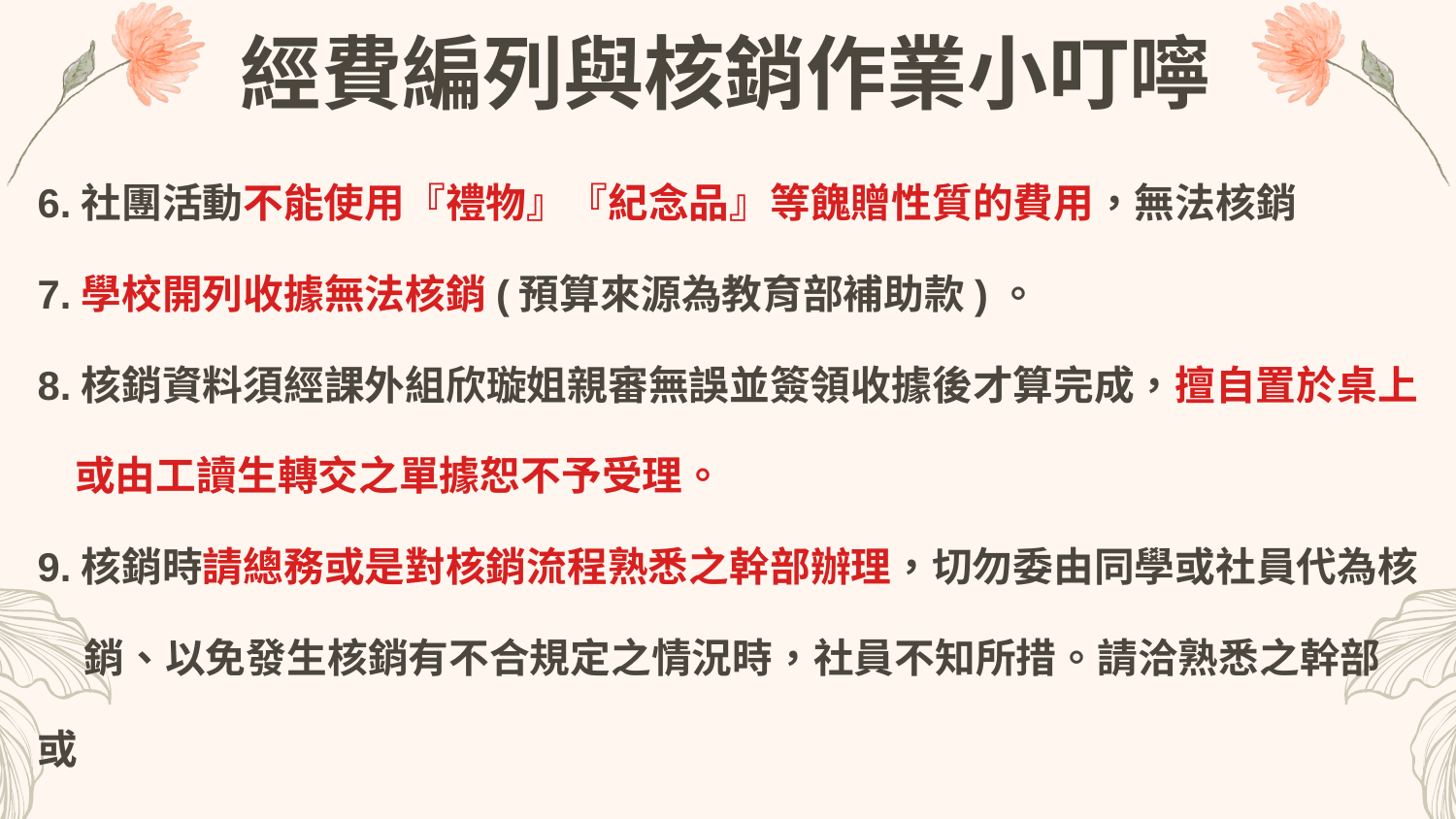

經費編列與核銷作業小叮嚀
6.社團活動不能使用『禮物』『紀念品』等餽贈性質的費用，無法核銷
7.學校開列收據無法核銷(預算來源為教育部補助款)。
8.核銷資料須經課外組欣璇姐親審無誤並簽領收據後才算完成，擅自置於桌上
   或由工讀生轉交之單據恕不予受理。
9.核銷時請總務或是對核銷流程熟悉之幹部辦理，切勿委由同學或社員代為核
    銷、以免發生核銷有不合規定之情況時，社員不知所措。請洽熟悉之幹部或
    是參閱會議資料。